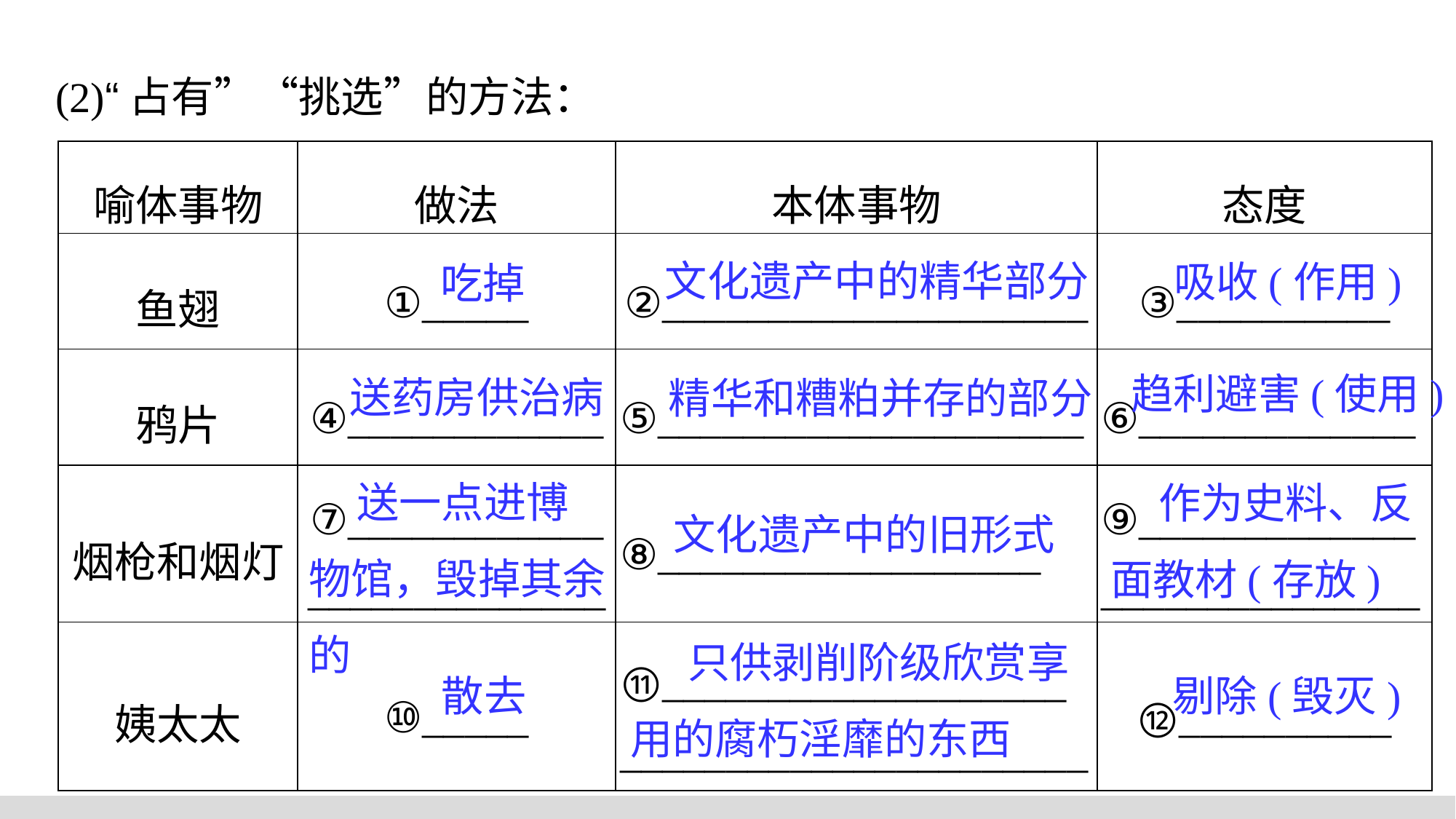

(2)“占有”“挑选”的方法：
| 喻体事物 | 做法 | 本体事物 | 态度 |
| --- | --- | --- | --- |
| 鱼翅 | ①\_\_\_\_\_ | ②\_\_\_\_\_\_\_\_\_\_\_\_\_\_\_\_\_\_\_\_ | ③\_\_\_\_\_\_\_\_\_\_ |
| 鸦片 | ④\_\_\_\_\_\_\_\_\_\_\_\_ | ⑤\_\_\_\_\_\_\_\_\_\_\_\_\_\_\_\_\_\_\_\_ | ⑥\_\_\_\_\_\_\_\_\_\_\_\_\_ |
| 烟枪和烟灯 | ⑦\_\_\_\_\_\_\_\_\_\_\_\_ \_\_\_\_\_\_\_\_\_\_\_\_\_\_ | ⑧\_\_\_\_\_\_\_\_\_\_\_\_\_\_\_\_\_\_ | ⑨\_\_\_\_\_\_\_\_\_\_\_\_\_ \_\_\_\_\_\_\_\_\_\_\_\_\_\_\_ |
| 姨太太 | ⑩\_\_\_\_\_ | ⑪\_\_\_\_\_\_\_\_\_\_\_\_\_\_\_\_\_\_\_ \_\_\_\_\_\_\_\_\_\_\_\_\_\_\_\_\_\_\_\_\_\_ | ⑫\_\_\_\_\_\_\_\_\_\_ |
文化遗产中的精华部分
吸收(作用)
吃掉
趋利避害(使用)
送药房供治病
精华和糟粕并存的部分
    送一点进博物馆，毁掉其余的
    作为史料、反
面教材(存放)
文化遗产中的旧形式
     只供剥削阶级欣赏享用的腐朽淫靡的东西
散去
剔除(毁灭)